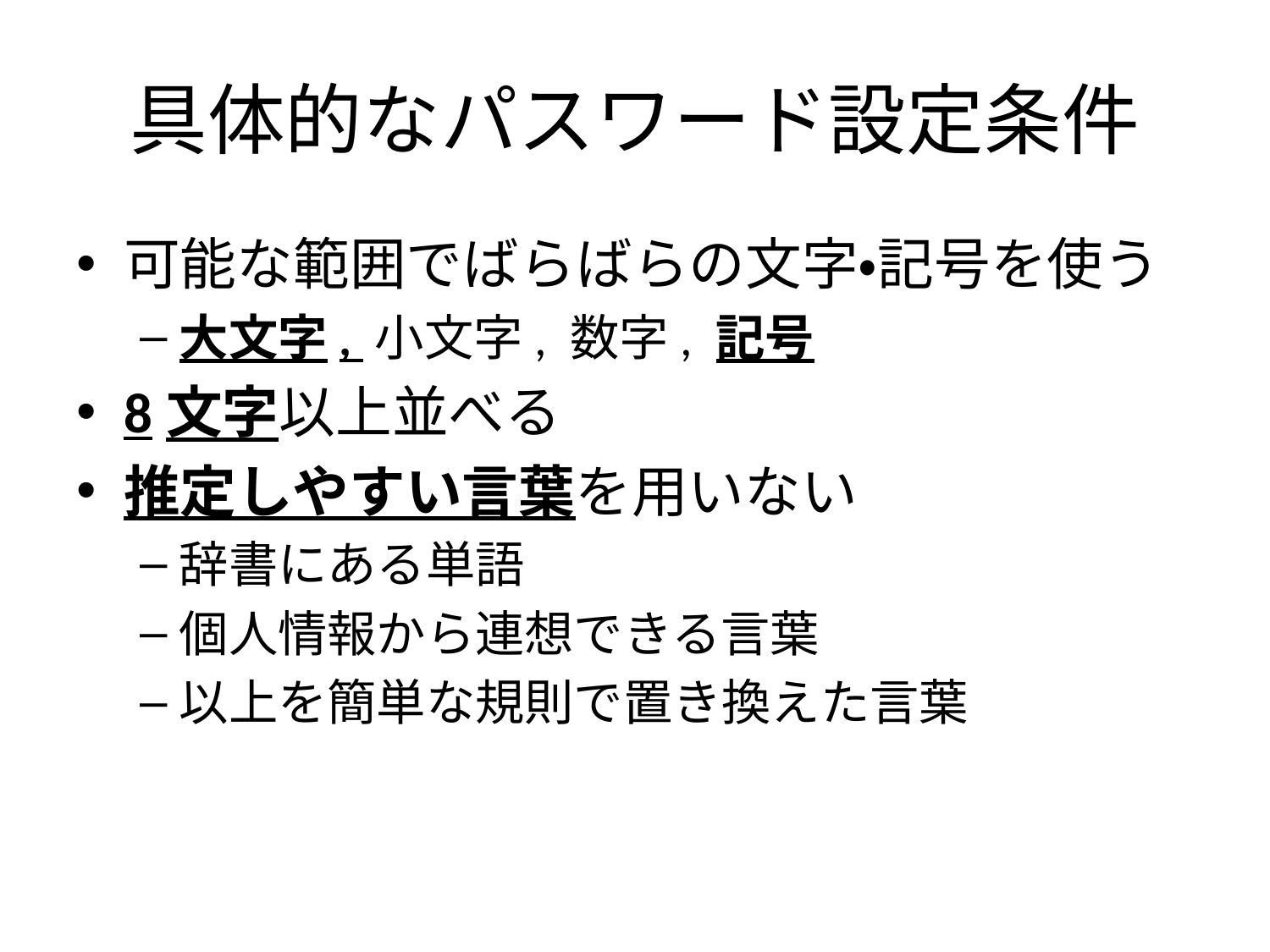

# 具体的なパスワード設定条件
可能な範囲でばらばらの文字・記号を使う
大文字, 小文字, 数字, 記号
8文字以上並べる
推定しやすい言葉を用いない
辞書にある単語
個人情報から連想できる言葉
以上を簡単な規則で置き換えた言葉